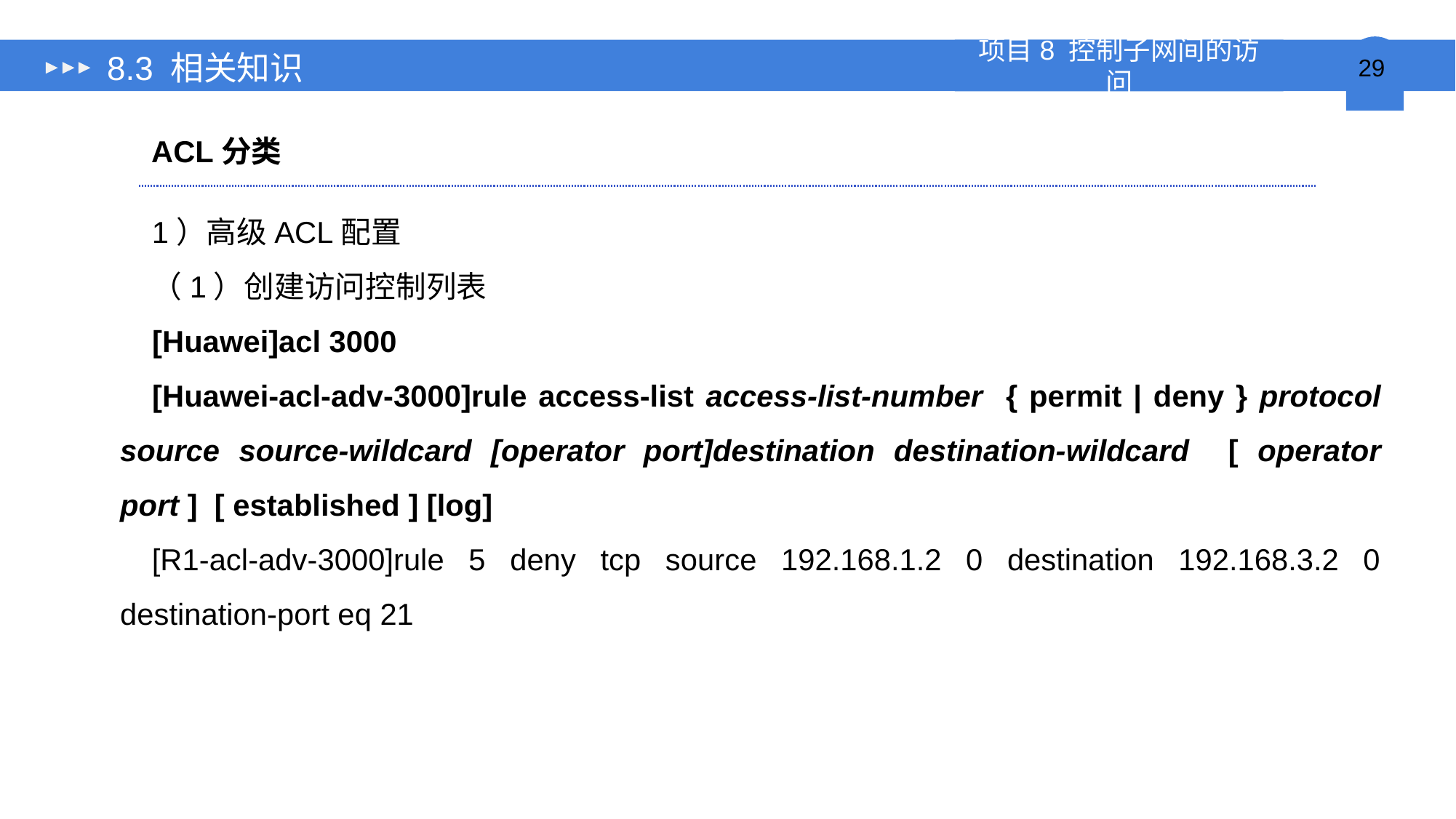

# 8.3 相关知识
ACL分类

1）高级ACL配置
（1）创建访问控制列表
[Huawei]acl 3000
[Huawei-acl-adv-3000]rule access-list access-list-number  { permit | deny } protocol source source-wildcard [operator port]destination destination-wildcard  [ operator port ]  [ established ] [log]
[R1-acl-adv-3000]rule 5 deny tcp source 192.168.1.2 0 destination 192.168.3.2 0 destination-port eq 21